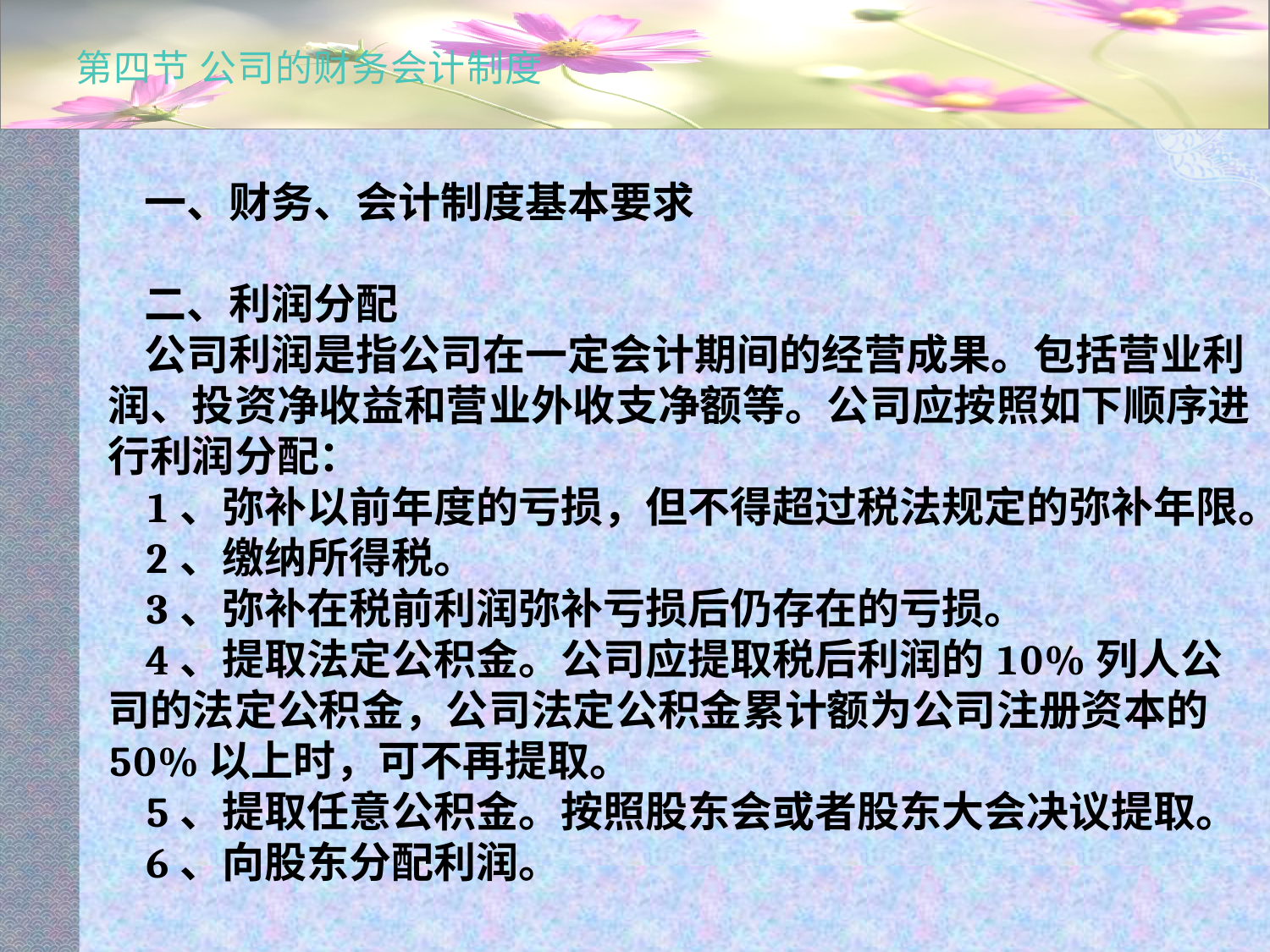

# 第四节 公司的财务会计制度

一、财务、会计制度基本要求

二、利润分配
公司利润是指公司在一定会计期间的经营成果。包括营业利润、投资净收益和营业外收支净额等。公司应按照如下顺序进行利润分配：
1、弥补以前年度的亏损，但不得超过税法规定的弥补年限。
2、缴纳所得税。
3、弥补在税前利润弥补亏损后仍存在的亏损。
4、提取法定公积金。公司应提取税后利润的10%列人公司的法定公积金，公司法定公积金累计额为公司注册资本的50%以上时，可不再提取。
5、提取任意公积金。按照股东会或者股东大会决议提取。
6、向股东分配利润。